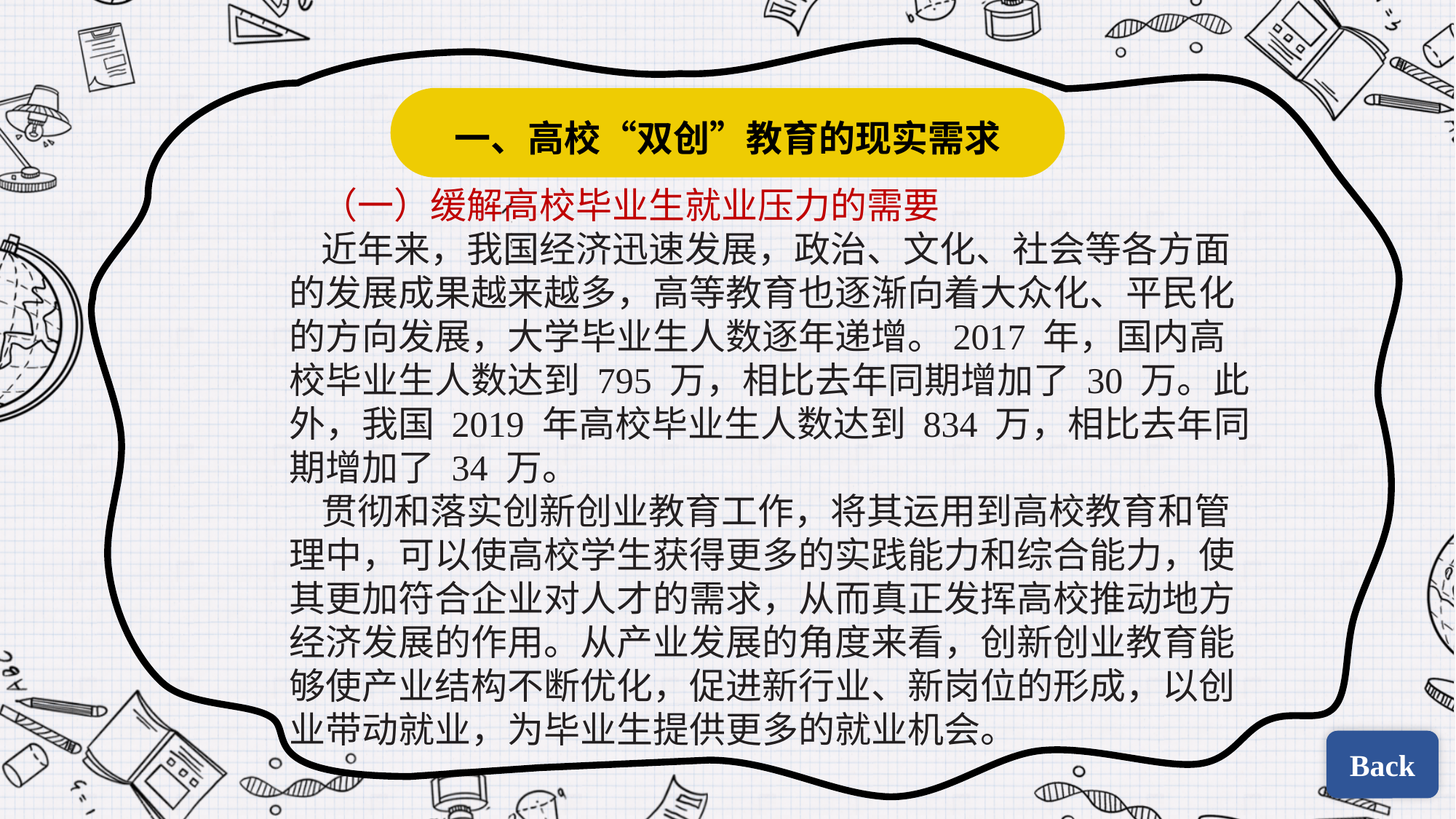

一、高校“双创”教育的现实需求
（一）缓解高校毕业生就业压力的需要
近年来，我国经济迅速发展，政治、文化、社会等各方面的发展成果越来越多，高等教育也逐渐向着大众化、平民化的方向发展，大学毕业生人数逐年递增。2017 年，国内高校毕业生人数达到 795 万，相比去年同期增加了 30 万。此外，我国 2019 年高校毕业生人数达到 834 万，相比去年同期增加了 34 万。
贯彻和落实创新创业教育工作，将其运用到高校教育和管理中，可以使高校学生获得更多的实践能力和综合能力，使其更加符合企业对人才的需求，从而真正发挥高校推动地方经济发展的作用。从产业发展的角度来看，创新创业教育能够使产业结构不断优化，促进新行业、新岗位的形成，以创业带动就业，为毕业生提供更多的就业机会。

Back